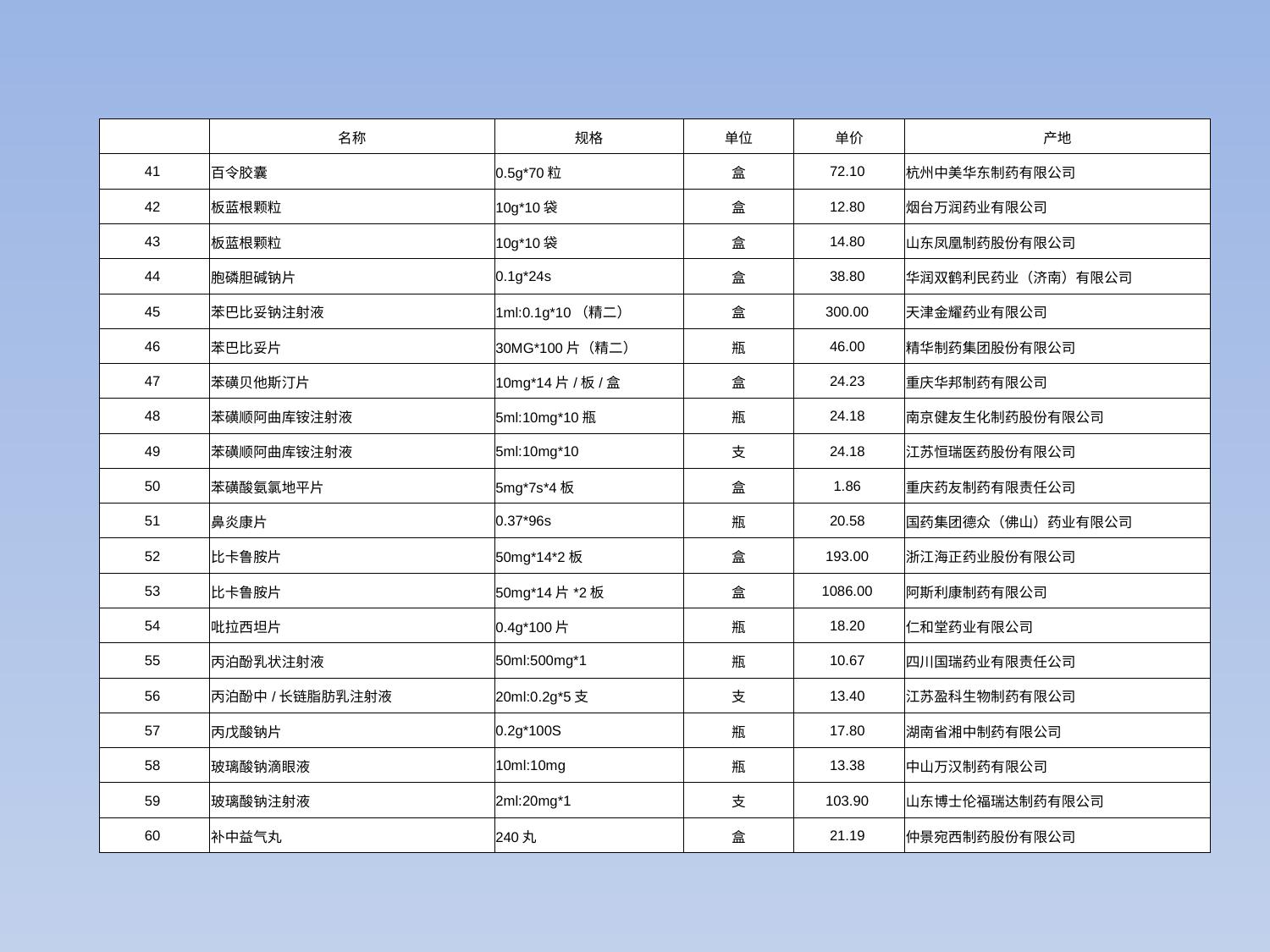

|  | 名称 | 规格 | 单位 | 单价 | 产地 |
| --- | --- | --- | --- | --- | --- |
| 41 | 百令胶囊 | 0.5g\*70粒 | 盒 | 72.10 | 杭州中美华东制药有限公司 |
| 42 | 板蓝根颗粒 | 10g\*10袋 | 盒 | 12.80 | 烟台万润药业有限公司 |
| 43 | 板蓝根颗粒 | 10g\*10袋 | 盒 | 14.80 | 山东凤凰制药股份有限公司 |
| 44 | 胞磷胆碱钠片 | 0.1g\*24s | 盒 | 38.80 | 华润双鹤利民药业（济南）有限公司 |
| 45 | 苯巴比妥钠注射液 | 1ml:0.1g\*10（精二） | 盒 | 300.00 | 天津金耀药业有限公司 |
| 46 | 苯巴比妥片 | 30MG\*100片（精二） | 瓶 | 46.00 | 精华制药集团股份有限公司 |
| 47 | 苯磺贝他斯汀片 | 10mg\*14片/板/盒 | 盒 | 24.23 | 重庆华邦制药有限公司 |
| 48 | 苯磺顺阿曲库铵注射液 | 5ml:10mg\*10瓶 | 瓶 | 24.18 | 南京健友生化制药股份有限公司 |
| 49 | 苯磺顺阿曲库铵注射液 | 5ml:10mg\*10 | 支 | 24.18 | 江苏恒瑞医药股份有限公司 |
| 50 | 苯磺酸氨氯地平片 | 5mg\*7s\*4板 | 盒 | 1.86 | 重庆药友制药有限责任公司 |
| 51 | 鼻炎康片 | 0.37\*96s | 瓶 | 20.58 | 国药集团德众（佛山）药业有限公司 |
| 52 | 比卡鲁胺片 | 50mg\*14\*2板 | 盒 | 193.00 | 浙江海正药业股份有限公司 |
| 53 | 比卡鲁胺片 | 50mg\*14片\*2板 | 盒 | 1086.00 | 阿斯利康制药有限公司 |
| 54 | 吡拉西坦片 | 0.4g\*100片 | 瓶 | 18.20 | 仁和堂药业有限公司 |
| 55 | 丙泊酚乳状注射液 | 50ml:500mg\*1 | 瓶 | 10.67 | 四川国瑞药业有限责任公司 |
| 56 | 丙泊酚中/长链脂肪乳注射液 | 20ml:0.2g\*5支 | 支 | 13.40 | 江苏盈科生物制药有限公司 |
| 57 | 丙戊酸钠片 | 0.2g\*100S | 瓶 | 17.80 | 湖南省湘中制药有限公司 |
| 58 | 玻璃酸钠滴眼液 | 10ml:10mg | 瓶 | 13.38 | 中山万汉制药有限公司 |
| 59 | 玻璃酸钠注射液 | 2ml:20mg\*1 | 支 | 103.90 | 山东博士伦福瑞达制药有限公司 |
| 60 | 补中益气丸 | 240丸 | 盒 | 21.19 | 仲景宛西制药股份有限公司 |